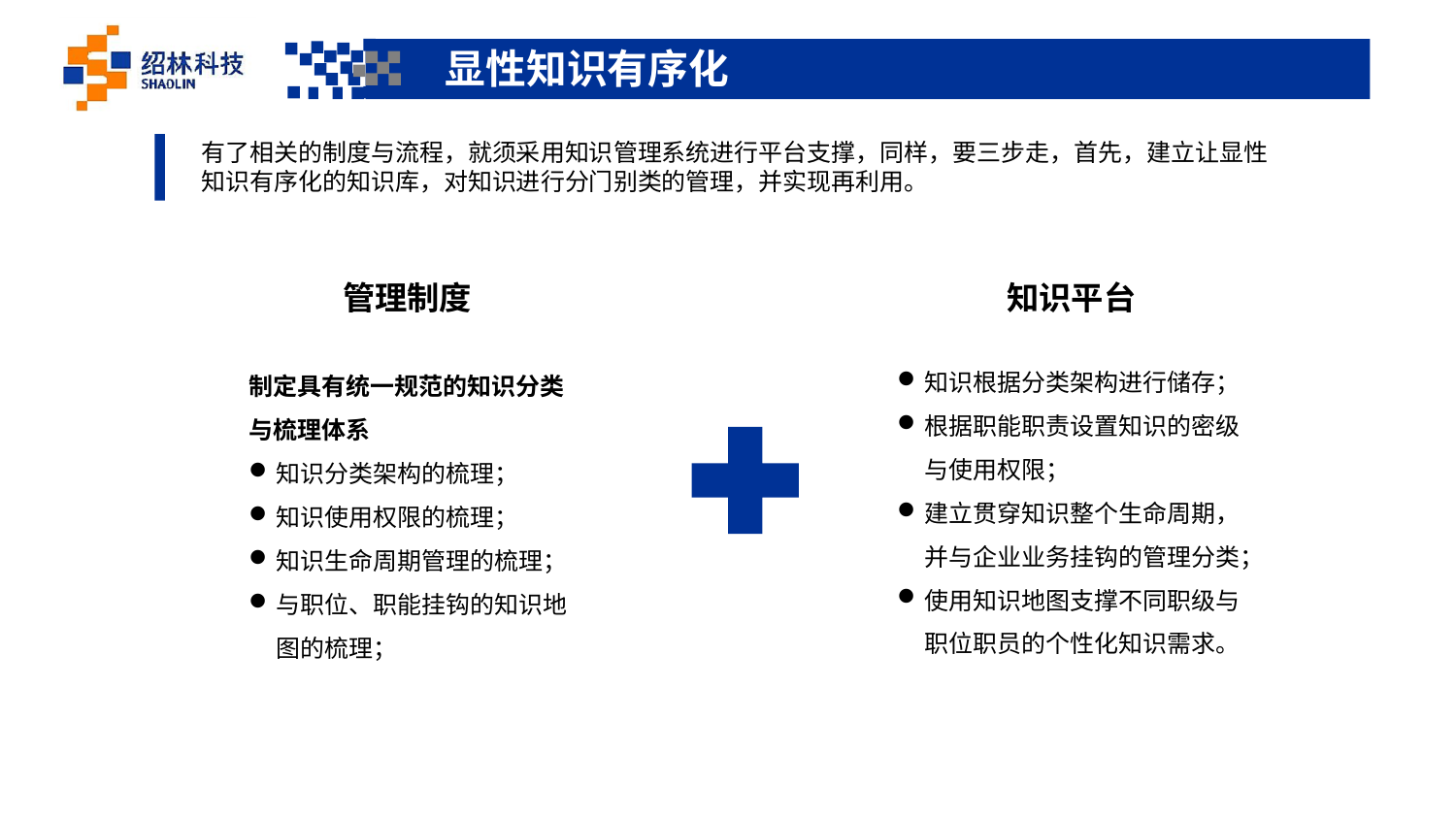

显性知识有序化
有了相关的制度与流程，就须采用知识管理系统进行平台支撑，同样，要三步走，首先，建立让显性知识有序化的知识库，对知识进行分门别类的管理，并实现再利用。

管理制度
知识平台
知识根据分类架构进行储存；
根据职能职责设置知识的密级与使用权限；
建立贯穿知识整个生命周期，并与企业业务挂钩的管理分类；
使用知识地图支撑不同职级与职位职员的个性化知识需求。
制定具有统一规范的知识分类与梳理体系
知识分类架构的梳理；
知识使用权限的梳理；
知识生命周期管理的梳理；
与职位、职能挂钩的知识地图的梳理；